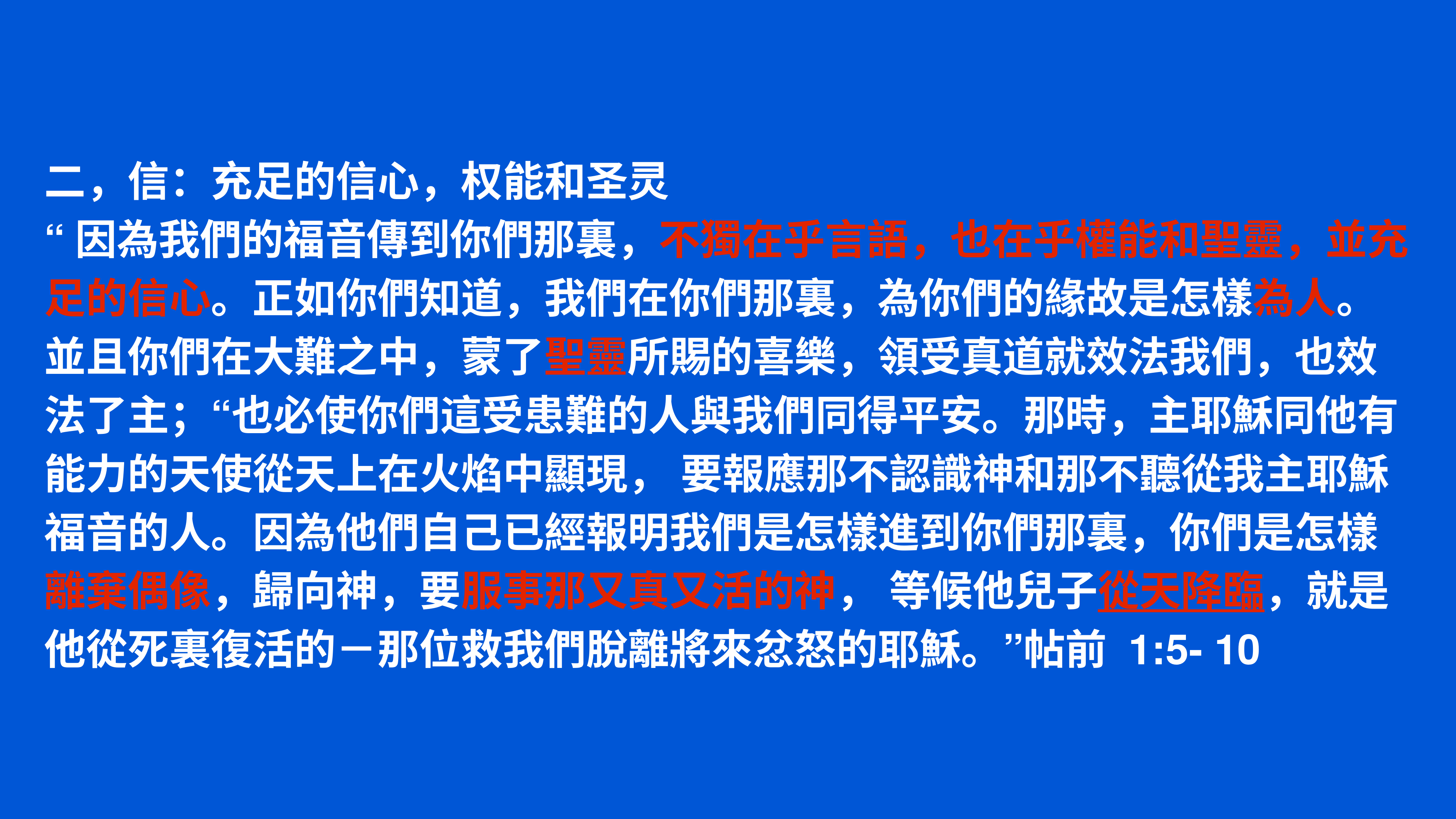

二，信：充足的信心，权能和圣灵
“因為我們的福音傳到你們那裏，不獨在乎言語，也在乎權能和聖靈，並充足的信心。正如你們知道，我們在你們那裏，為你們的緣故是怎樣為人。 並且你們在大難之中，蒙了聖靈所賜的喜樂，領受真道就效法我們，也效法了主；“也必使你們這受患難的人與我們同得平安。那時，主耶穌同他有能力的天使從天上在火焰中顯現， 要報應那不認識神和那不聽從我主耶穌福音的人。因為他們自己已經報明我們是怎樣進到你們那裏，你們是怎樣離棄偶像，歸向神，要服事那又真又活的神， 等候他兒子從天降臨，就是他從死裏復活的－那位救我們脫離將來忿怒的耶穌。”帖前 1:5- 10